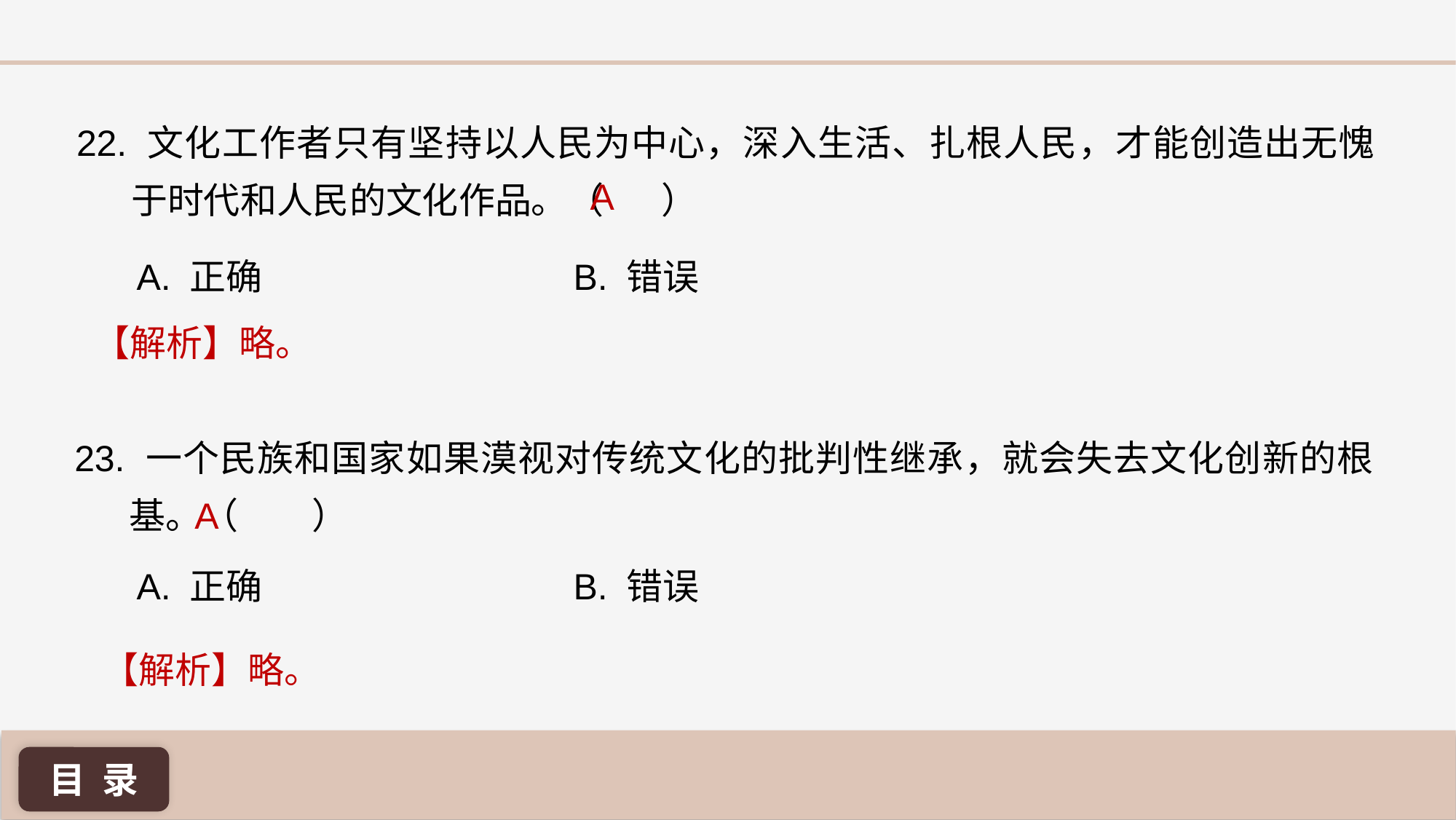

22. 文化工作者只有坚持以人民为中心，深入生活、扎根人民，才能创造出无愧于时代和人民的文化作品。（       ）
A
A. 正确 			B. 错误
【解析】略。
23. 一个民族和国家如果漠视对传统文化的批判性继承，就会失去文化创新的根基。（         ）
A
A. 正确 			B. 错误
【解析】略。